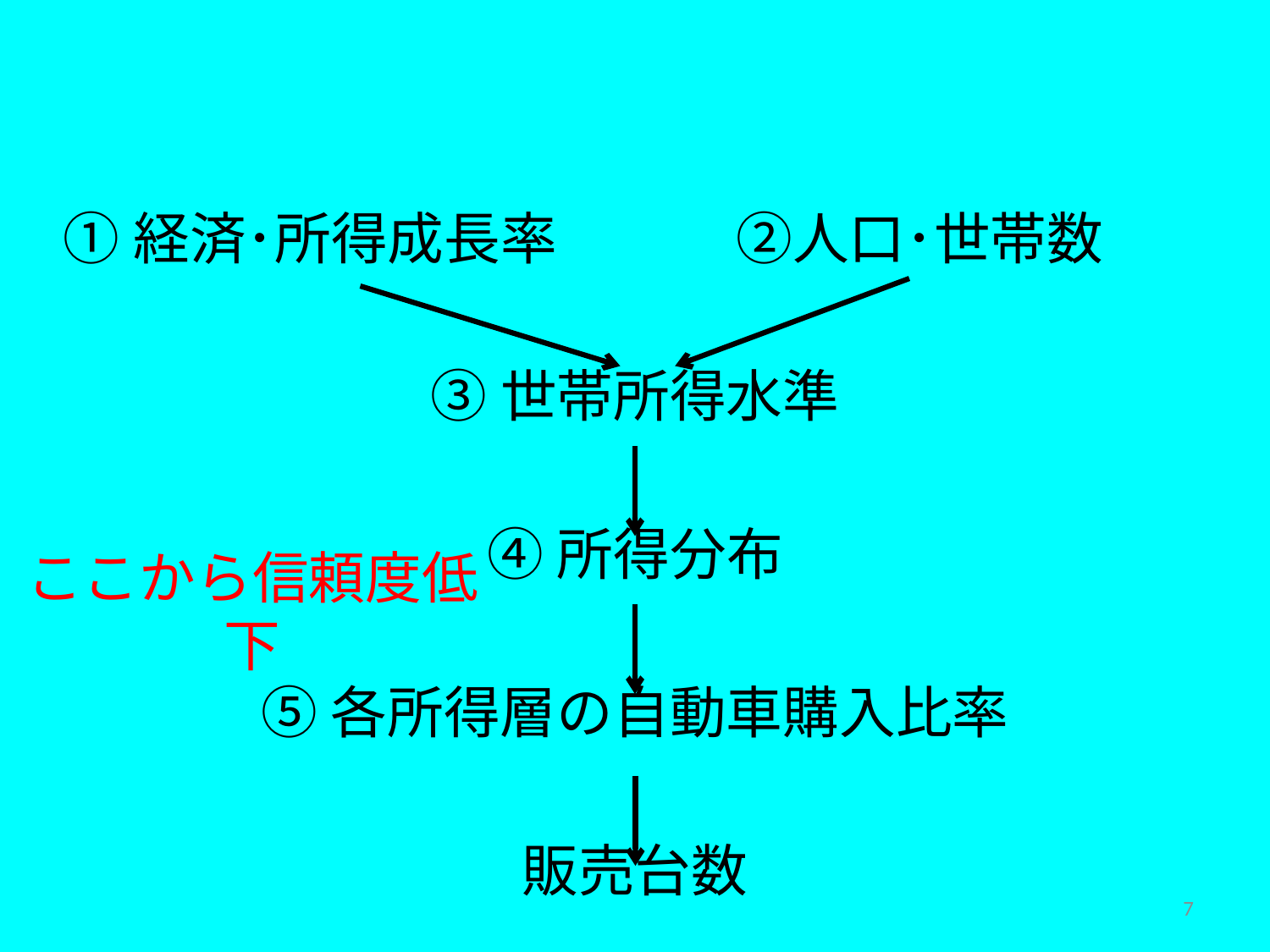

①経済･所得成長率	     ②人口･世帯数

③世帯所得水準

④所得分布

⑤各所得層の自動車購入比率

販売台数
ここから信頼度低下
7